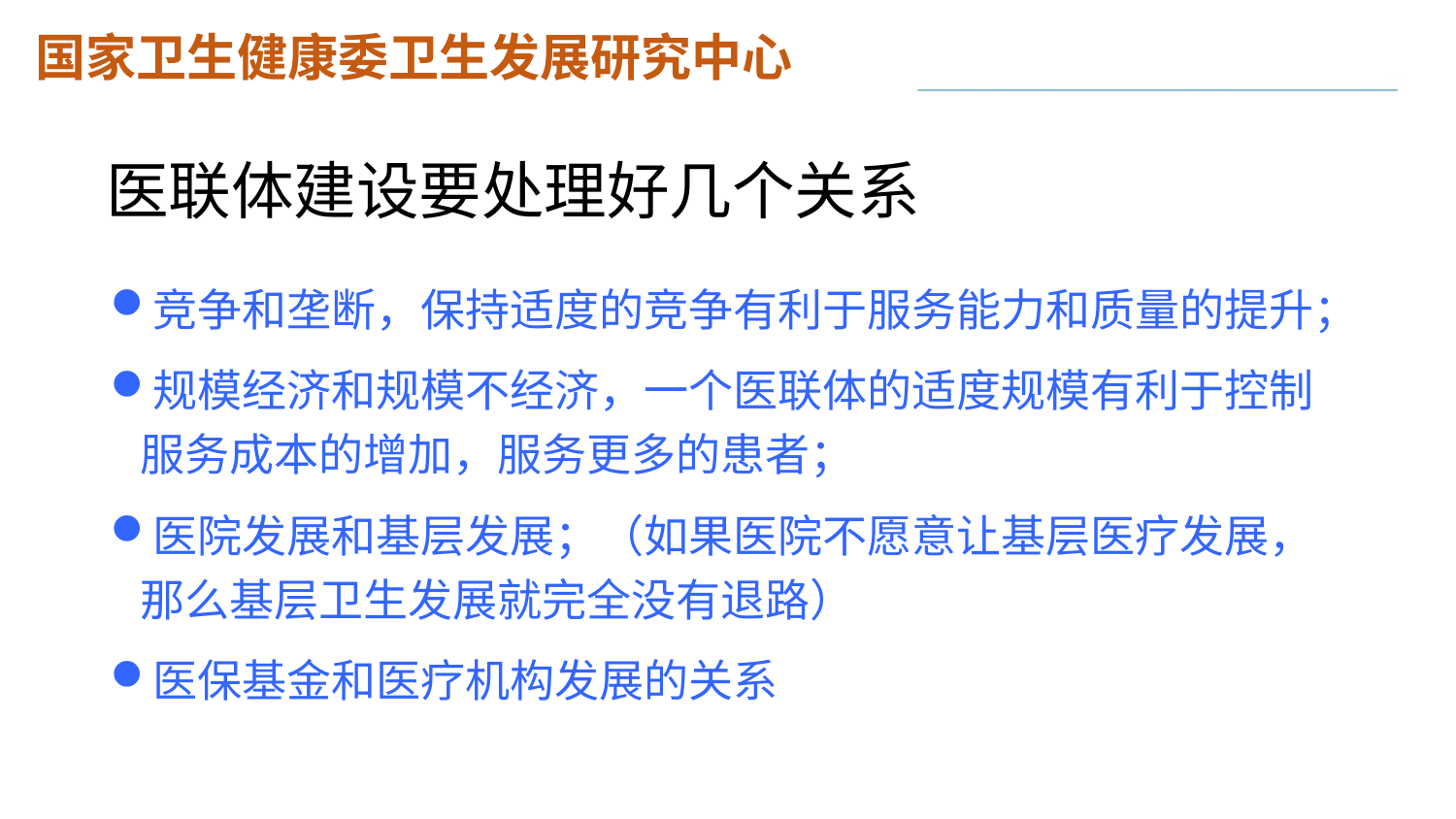

# 医联体建设要处理好几个关系
竞争和垄断，保持适度的竞争有利于服务能力和质量的提升；
规模经济和规模不经济，一个医联体的适度规模有利于控制服务成本的增加，服务更多的患者；
医院发展和基层发展；（如果医院不愿意让基层医疗发展，那么基层卫生发展就完全没有退路）
医保基金和医疗机构发展的关系